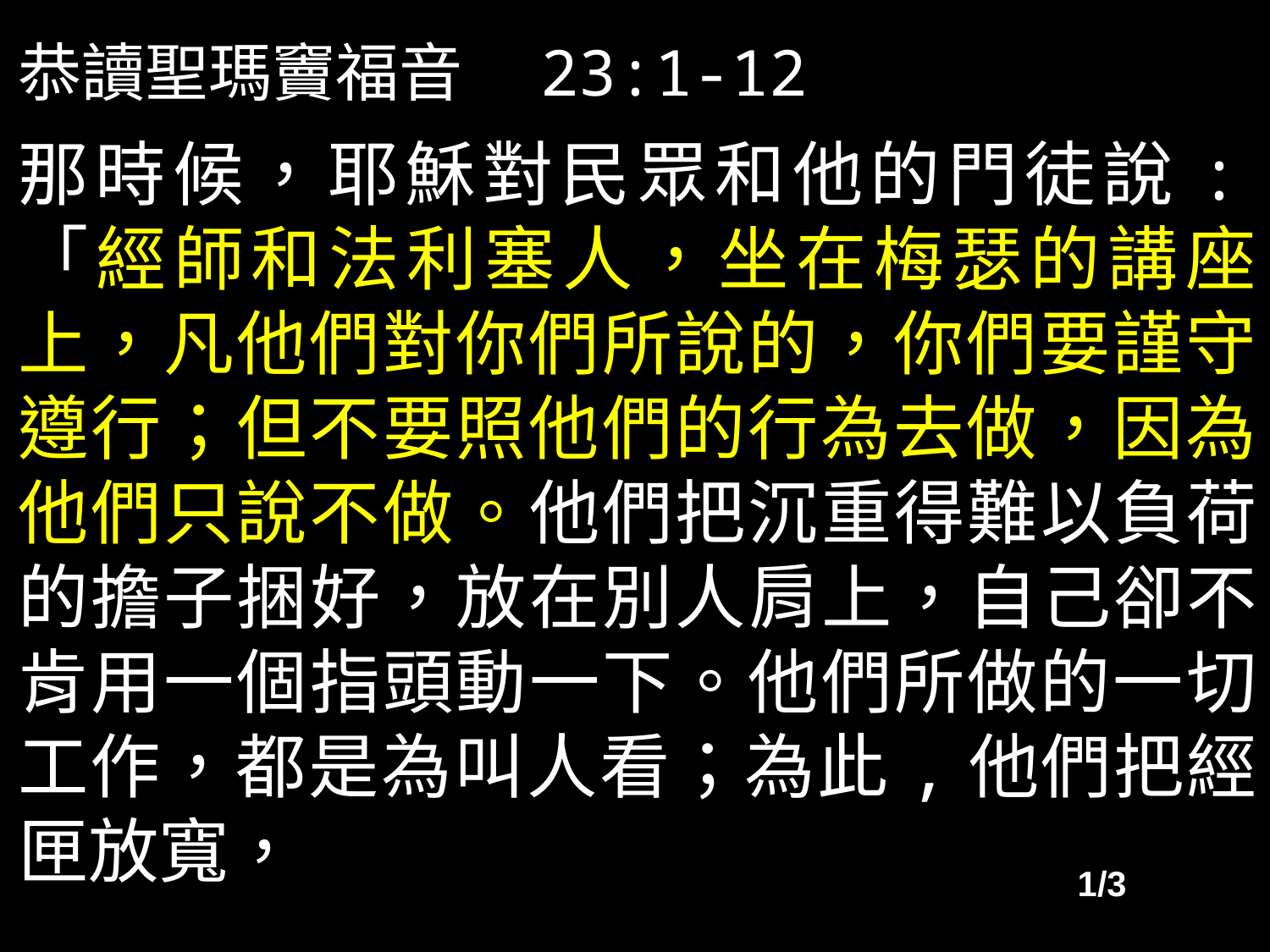

恭讀聖瑪竇福音　23:1-12
那時候，耶穌對民眾和他的門徒說:「經師和法利塞人，坐在梅瑟的講座上，凡他們對你們所說的，你們要謹守遵行；但不要照他們的行為去做，因為他們只說不做。他們把沉重得難以負荷的擔子捆好，放在別人肩上，自己卻不肯用一個指頭動一下。他們所做的一切工作，都是為叫人看；為此,他們把經匣放寬，
1/3